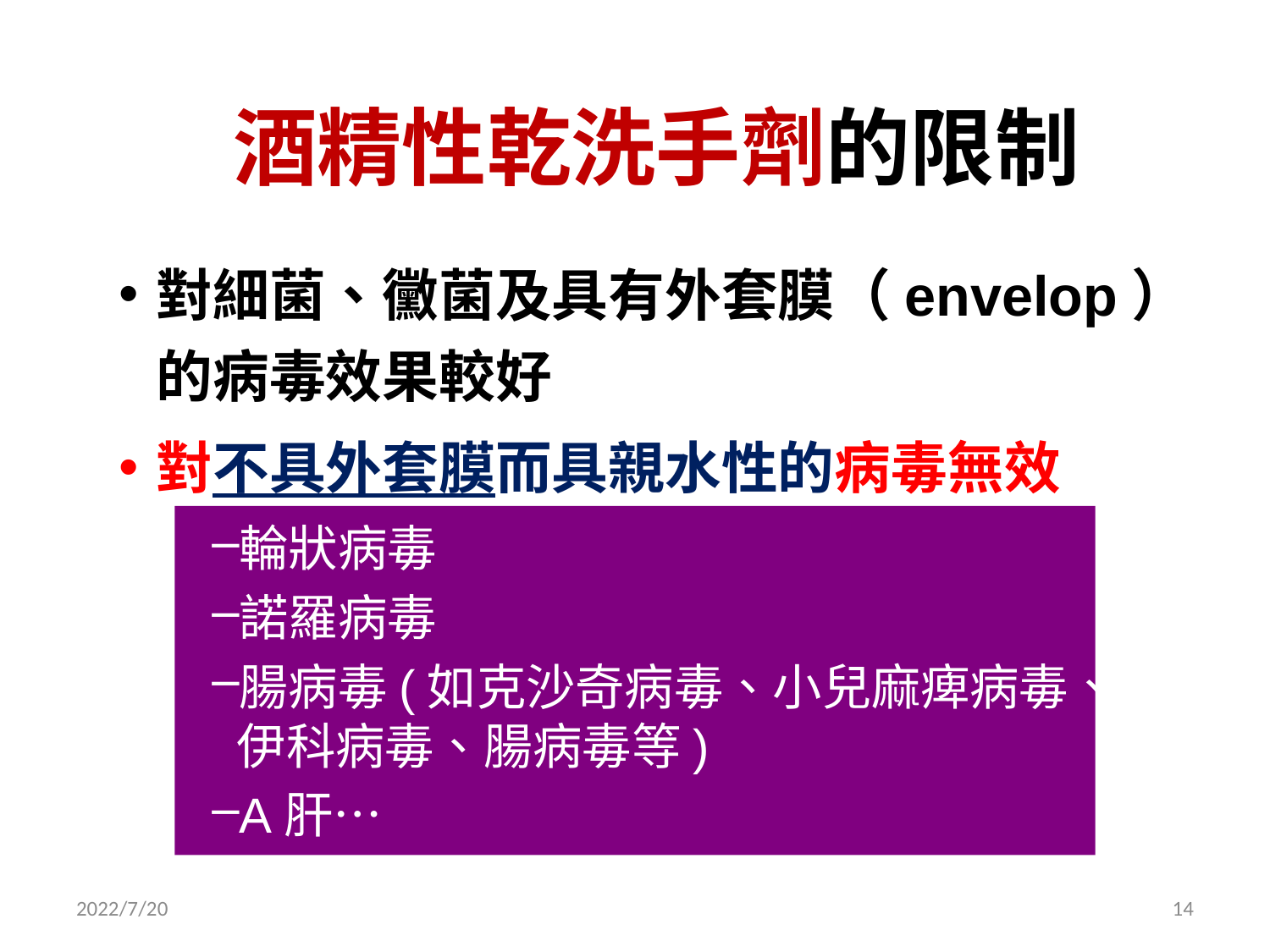

酒精性乾洗手劑的限制
對細菌、黴菌及具有外套膜（envelop）的病毒效果較好
對不具外套膜而具親水性的病毒無效
輪狀病毒
諾羅病毒
腸病毒(如克沙奇病毒、小兒麻痺病毒、伊科病毒、腸病毒等)
A肝…
2022/7/20
14